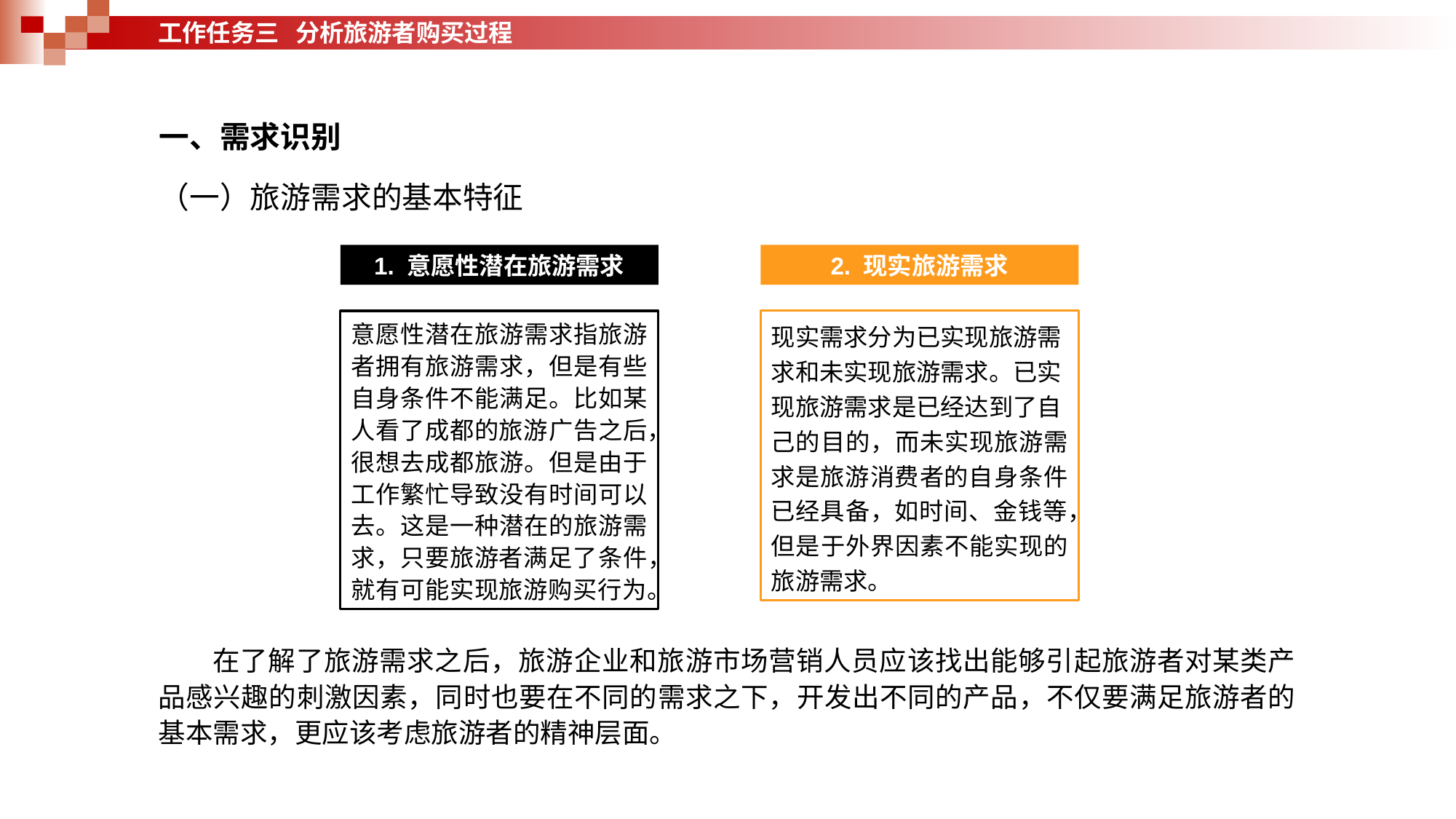

工作任务三   分析旅游者购买过程
一、需求识别
（一）旅游需求的基本特征
1. 意愿性潜在旅游需求
意愿性潜在旅游需求指旅游者拥有旅游需求，但是有些自身条件不能满足。比如某人看了成都的旅游广告之后，很想去成都旅游。但是由于工作繁忙导致没有时间可以去。这是一种潜在的旅游需求，只要旅游者满足了条件，就有可能实现旅游购买行为。
2. 现实旅游需求
现实需求分为已实现旅游需求和未实现旅游需求。已实现旅游需求是已经达到了自
己的目的，而未实现旅游需求是旅游消费者的自身条件已经具备，如时间、金钱等，但是于外界因素不能实现的旅游需求。
在了解了旅游需求之后，旅游企业和旅游市场营销人员应该找出能够引起旅游者对某类产品感兴趣的刺激因素，同时也要在不同的需求之下，开发出不同的产品，不仅要满足旅游者的基本需求，更应该考虑旅游者的精神层面。